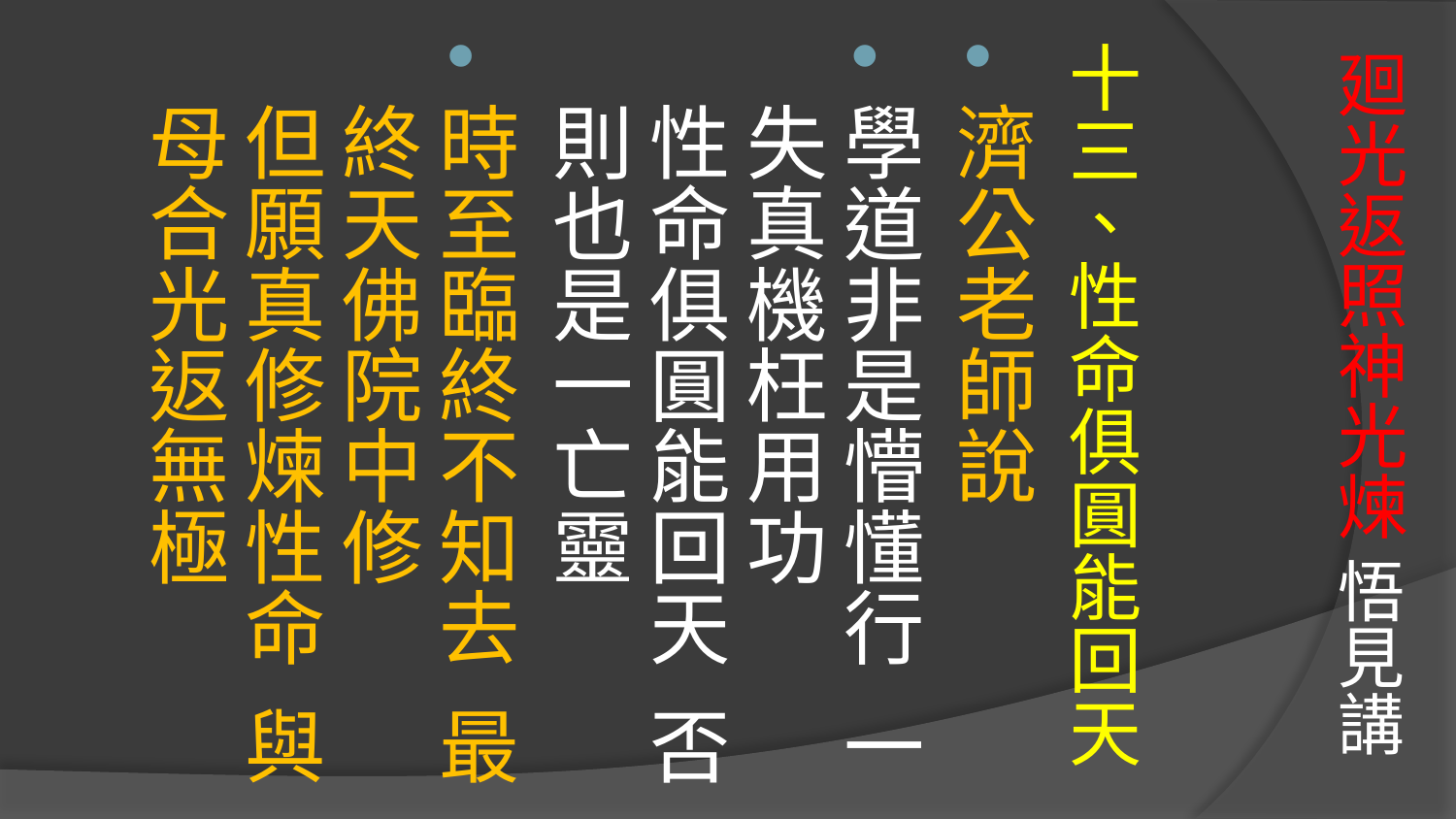

# 廻光返照神光煉 悟見講
十三、性命俱圓能回天
濟公老師說
學道非是懵懂行  一失真機枉用功          性命俱圓能回天  否則也是一亡靈
時至臨終不知去  最終天佛院中修          但願真修煉性命  與母合光返無極